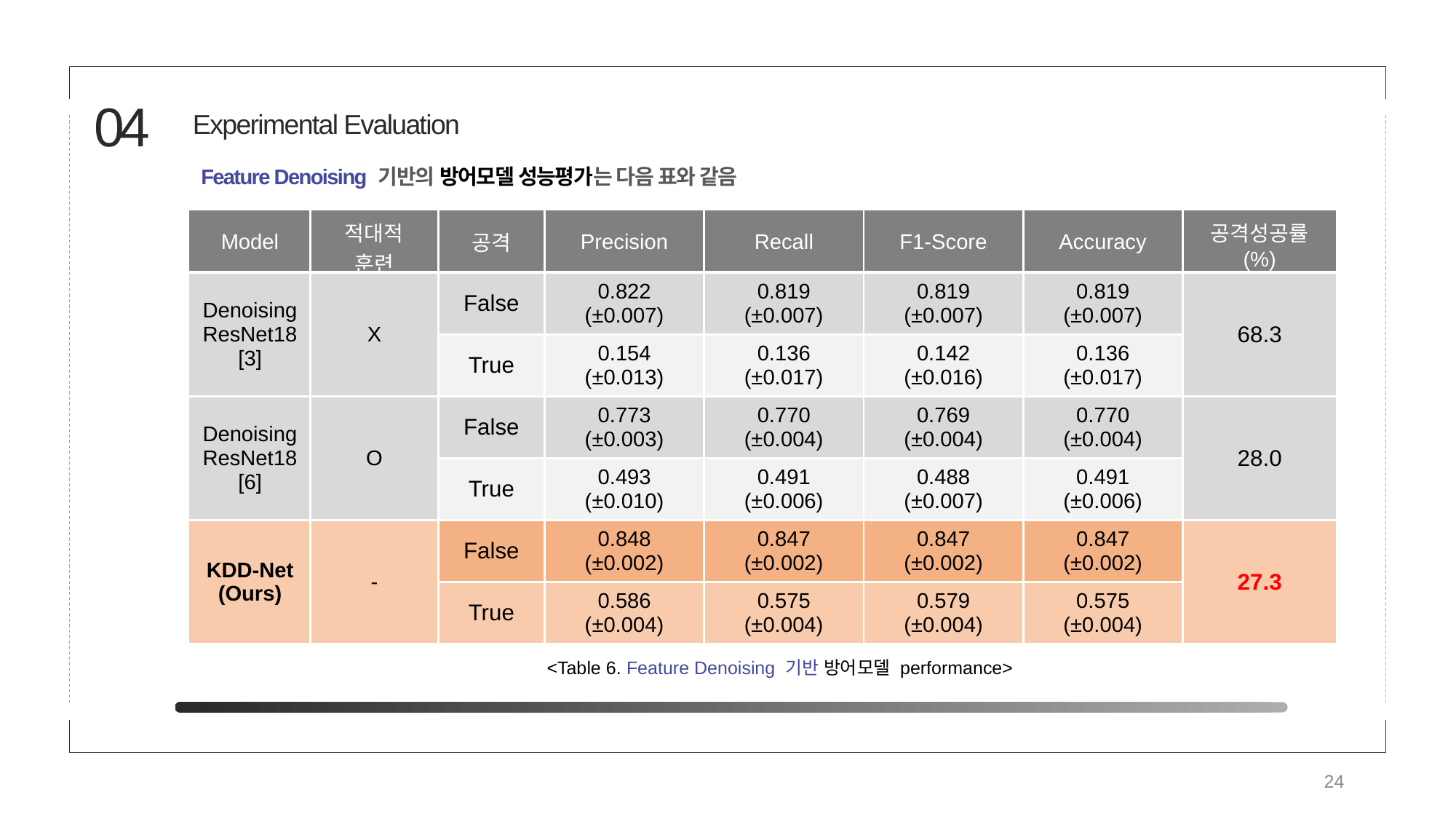

04
Experimental Evaluation
Feature Denoising 기반의 방어모델 성능평가는 다음 표와 같음
| Model | 적대적 훈련 | 공격 | Precision | Recall | F1-Score | Accuracy | 공격성공률 (%) |
| --- | --- | --- | --- | --- | --- | --- | --- |
| Denoising ResNet18 [3] | X | False | 0.822 (±0.007) | 0.819 (±0.007) | 0.819 (±0.007) | 0.819 (±0.007) | 68.3 |
|  |  | True | 0.154 (±0.013) | 0.136 (±0.017) | 0.142 (±0.016) | 0.136 (±0.017) |  |
| Denoising ResNet18 [6] | O | False | 0.773 (±0.003) | 0.770 (±0.004) | 0.769 (±0.004) | 0.770 (±0.004) | 28.0 |
|  |  | True | 0.493 (±0.010) | 0.491 (±0.006) | 0.488 (±0.007) | 0.491 (±0.006) |  |
| KDD-Net (Ours) | - | False | 0.848 (±0.002) | 0.847 (±0.002) | 0.847 (±0.002) | 0.847 (±0.002) | 27.3 |
|  |  | True | 0.586 (±0.004) | 0.575 (±0.004) | 0.579 (±0.004) | 0.575 (±0.004) |  |
<Table 6. Feature Denoising 기반 방어모델 performance>

24